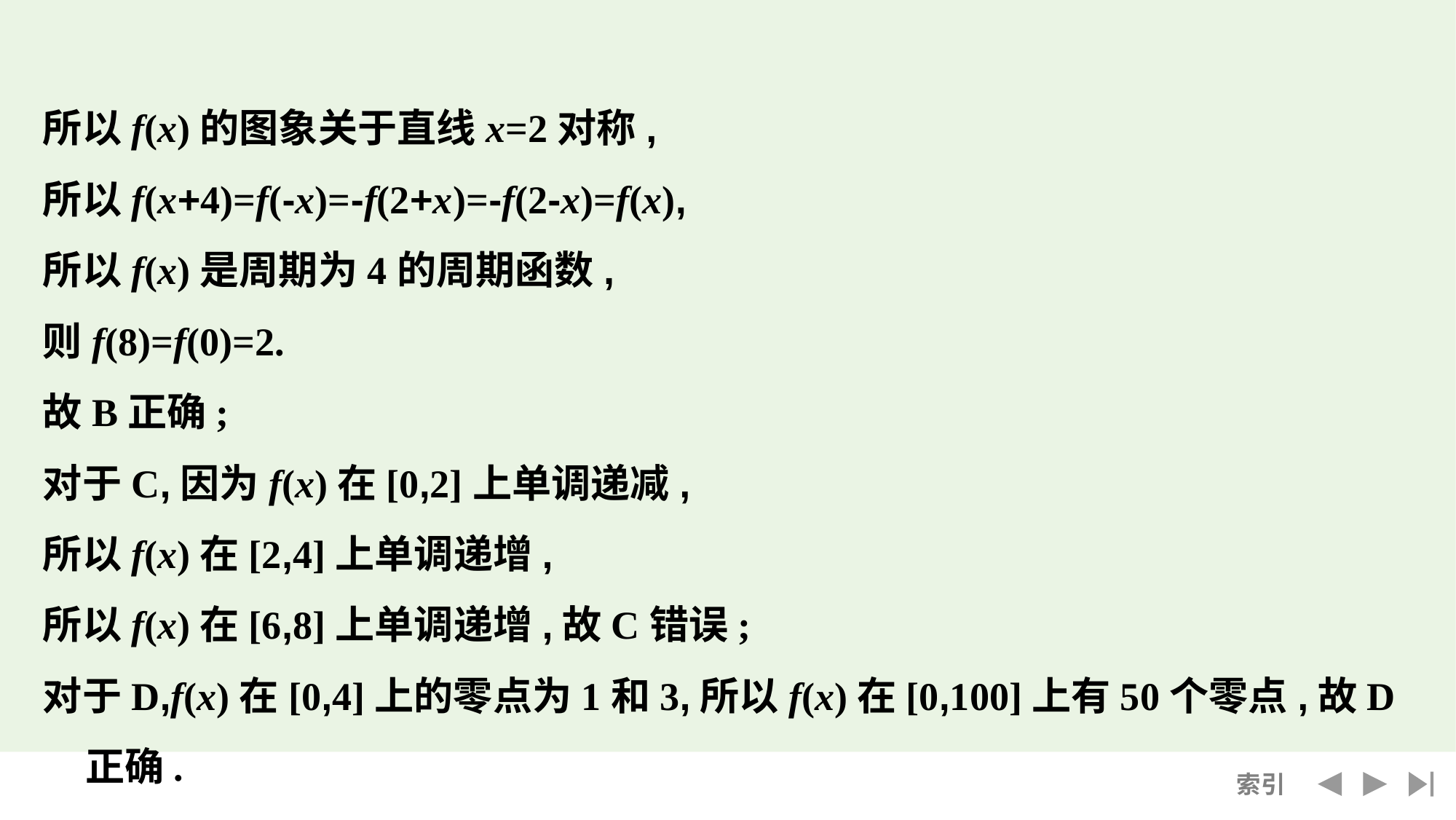

所以f(x)的图象关于直线x=2对称,
所以f(x+4)=f(-x)=-f(2+x)=-f(2-x)=f(x),
所以f(x)是周期为4的周期函数,
则f(8)=f(0)=2.
故B正确;
对于C,因为f(x)在[0,2]上单调递减,
所以f(x)在[2,4]上单调递增,
所以f(x)在[6,8]上单调递增,故C错误;
对于D,f(x)在[0,4]上的零点为1和3,所以f(x)在[0,100]上有50个零点,故D正确.